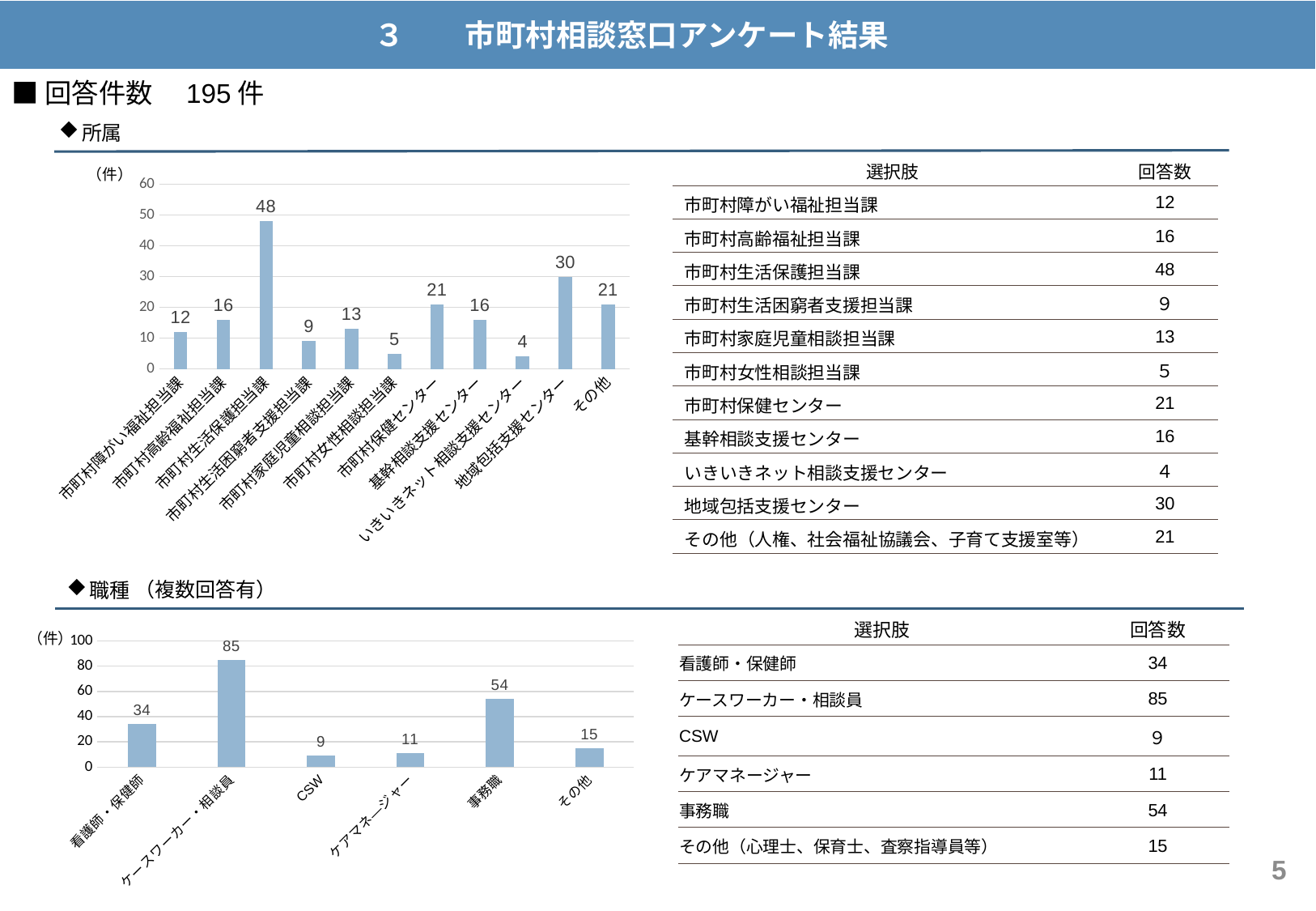

３　　市町村相談窓口アンケート結果

■回答件数　195件
所属
| 選択肢 | 回答数 |
| --- | --- |
| 市町村障がい福祉担当課 | 12 |
| 市町村高齢福祉担当課 | 16 |
| 市町村生活保護担当課 | 48 |
| 市町村生活困窮者支援担当課 | ９ |
| 市町村家庭児童相談担当課 | 13 |
| 市町村女性相談担当課 | ５ |
| 市町村保健センター | 21 |
| 基幹相談支援センター | 16 |
| いきいきネット相談支援センター | ４ |
| 地域包括支援センター | 30 |
| その他（人権、社会福祉協議会、子育て支援室等） | 21 |
（件）

### Chart

| Category |  |
|---|---|
| 市町村障がい福祉担当課 | 12.0 |
| 市町村高齢福祉担当課 | 16.0 |
| 市町村生活保護担当課 | 48.0 |
| 市町村生活困窮者支援担当課 | 9.0 |
| 市町村家庭児童相談担当課 | 13.0 |
| 市町村女性相談担当課 | 5.0 |
| 市町村保健センター | 21.0 |
| 基幹相談支援センター | 16.0 |
| いきいきネット相談支援センター | 4.0 |
| 地域包括支援センター | 30.0 |
| その他 | 21.0 |
（複数回答有）
職種
| 選択肢 | 回答数 |
| --- | --- |
| 看護師・保健師 | 34 |
| ケースワーカー・相談員 | 85 |
| CSW | ９ |
| ケアマネージャー | 11 |
| 事務職 | 54 |
| その他（心理士、保育士、査察指導員等） | 15 |

### Chart

| Category |  |
|---|---|
| 看護師・保健師 | 34.0 |
| ケースワーカー・相談員 | 85.0 |
| CSW | 9.0 |
| ケアマネ―ジャー | 11.0 |
| 事務職 | 54.0 |
| その他 | 15.0 |
（件）
5